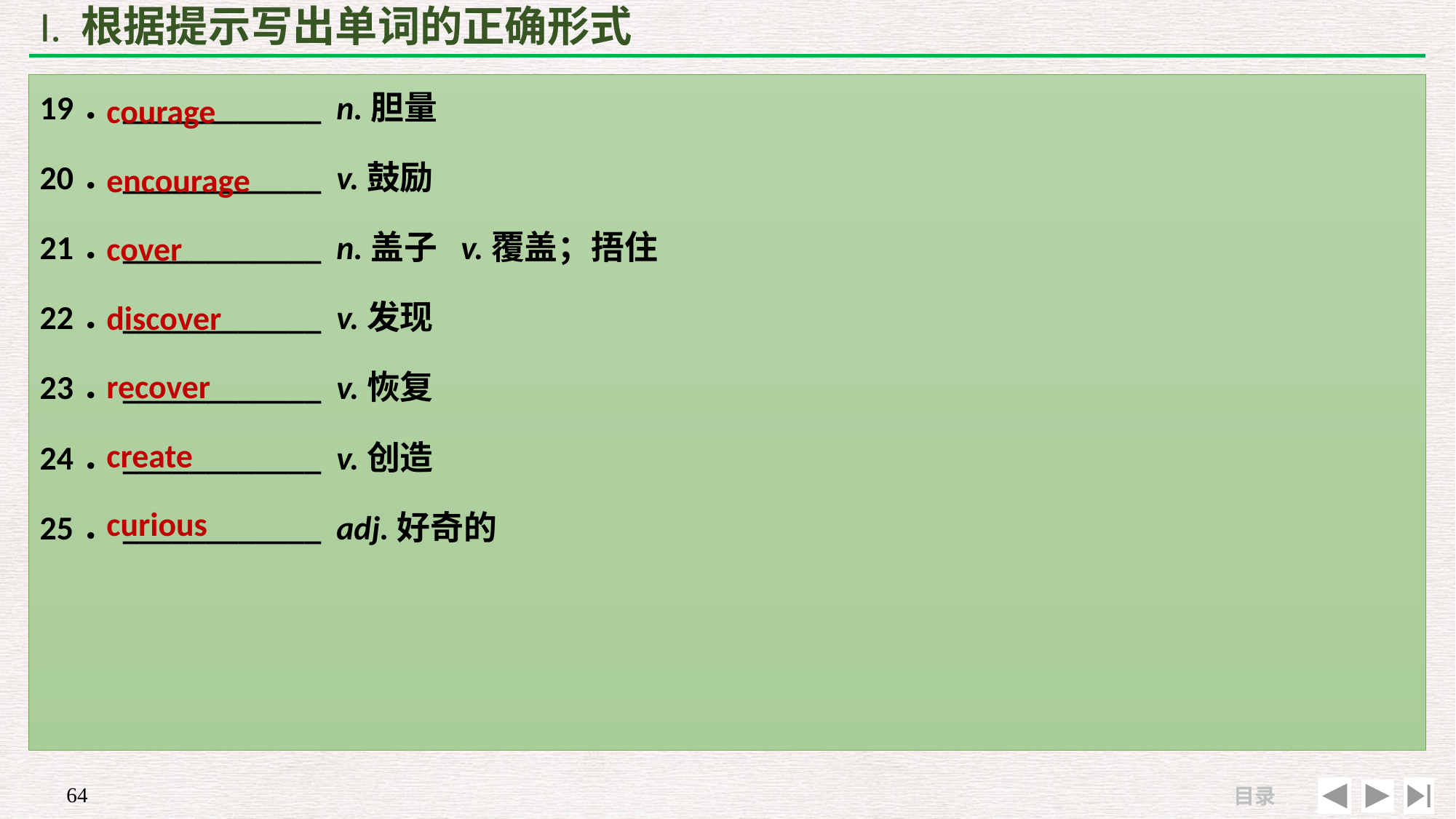

# I. 根据提示写出单词的正确形式
courage
encourage
cover
discover
recover
create
curious
19．____________  n.胆量
20．____________  v.鼓励
21．____________  n.盖子  v.覆盖；捂住
22．____________  v.发现
23．____________  v.恢复
24．____________  v.创造
25．____________  adj.好奇的